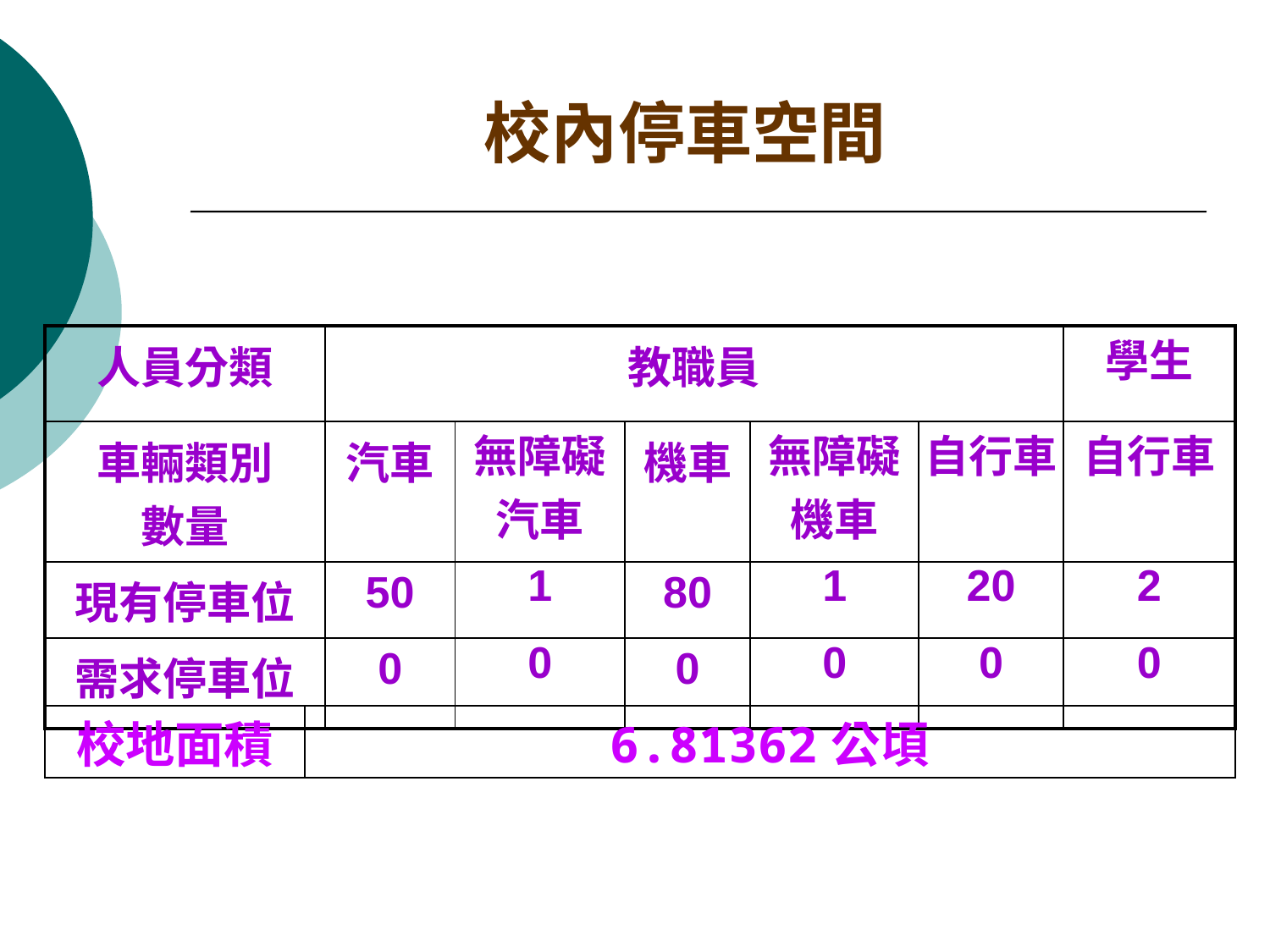

校內停車空間
| 人員分類 | 教職員 |  |  |  |  | 學生 |
| --- | --- | --- | --- | --- | --- | --- |
| 車輛類別 數量 | 汽車 | 無障礙 汽車 | 機車 | 無障礙 機車 | 自行車 | 自行車 |
| 現有停車位 | 50 | 1 | 80 | 1 | 20 | 2 |
| 需求停車位 | 0 | 0 | 0 | 0 | 0 | 0 |
| 校地面積 | 6.81362公頃 |
| --- | --- |